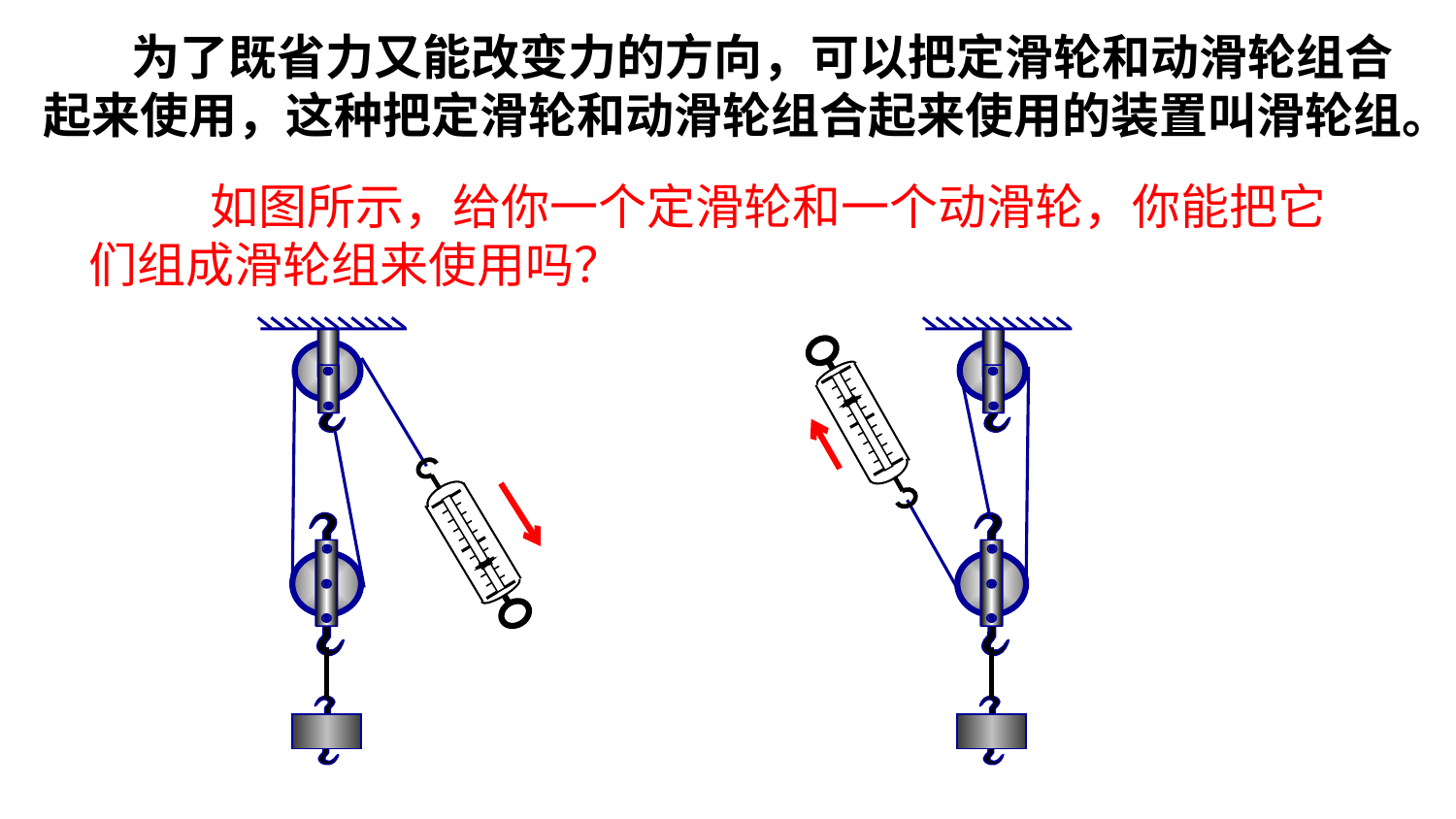

为了既省力又能改变力的方向，可以把定滑轮和动滑轮组合起来使用，这种把定滑轮和动滑轮组合起来使用的装置叫滑轮组。
          如图所示，给你一个定滑轮和一个动滑轮，你能把它们组成滑轮组来使用吗？